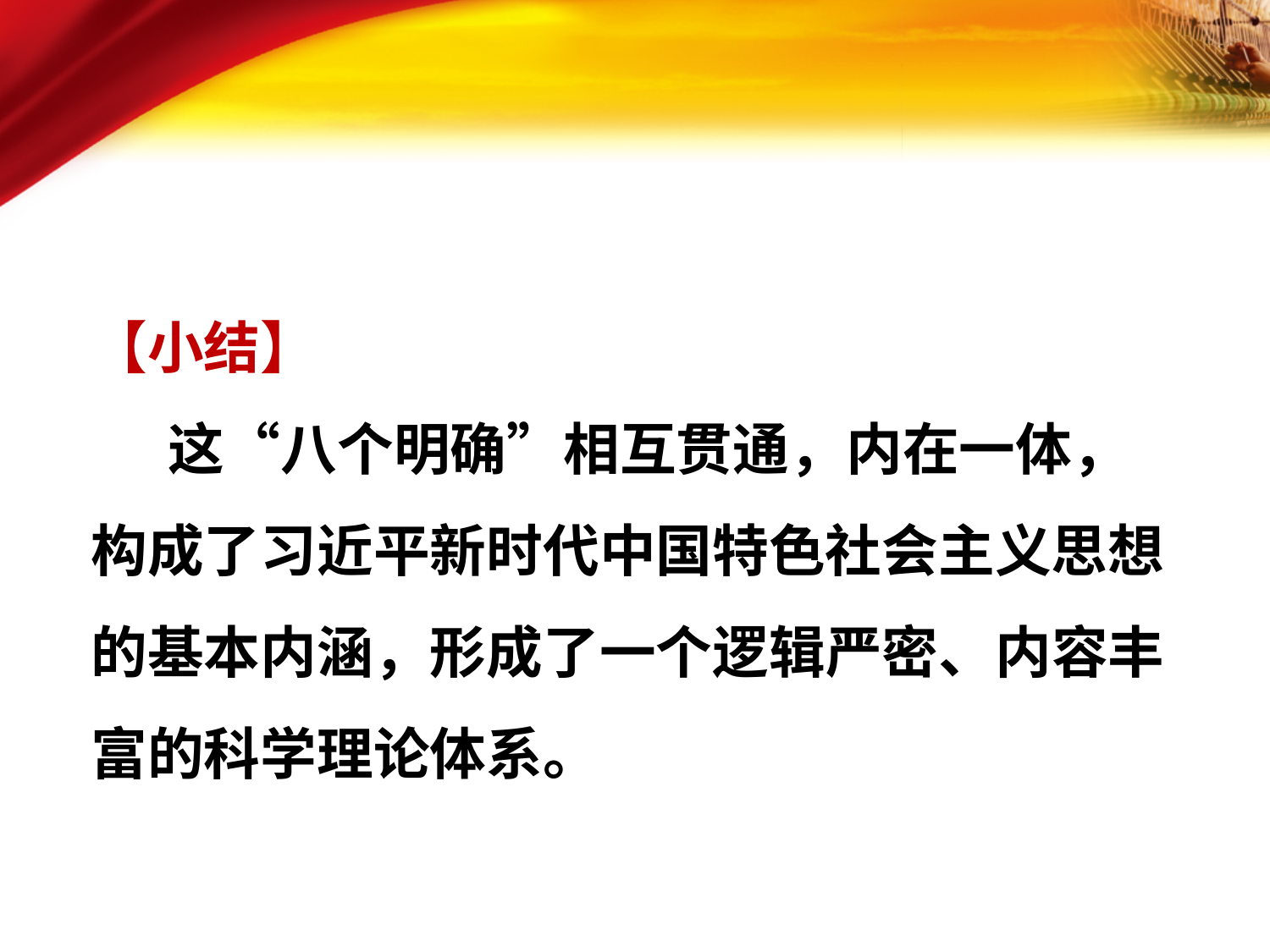

【小结】
       这“八个明确”相互贯通，内在一体，构成了习近平新时代中国特色社会主义思想的基本内涵，形成了一个逻辑严密、内容丰富的科学理论体系。